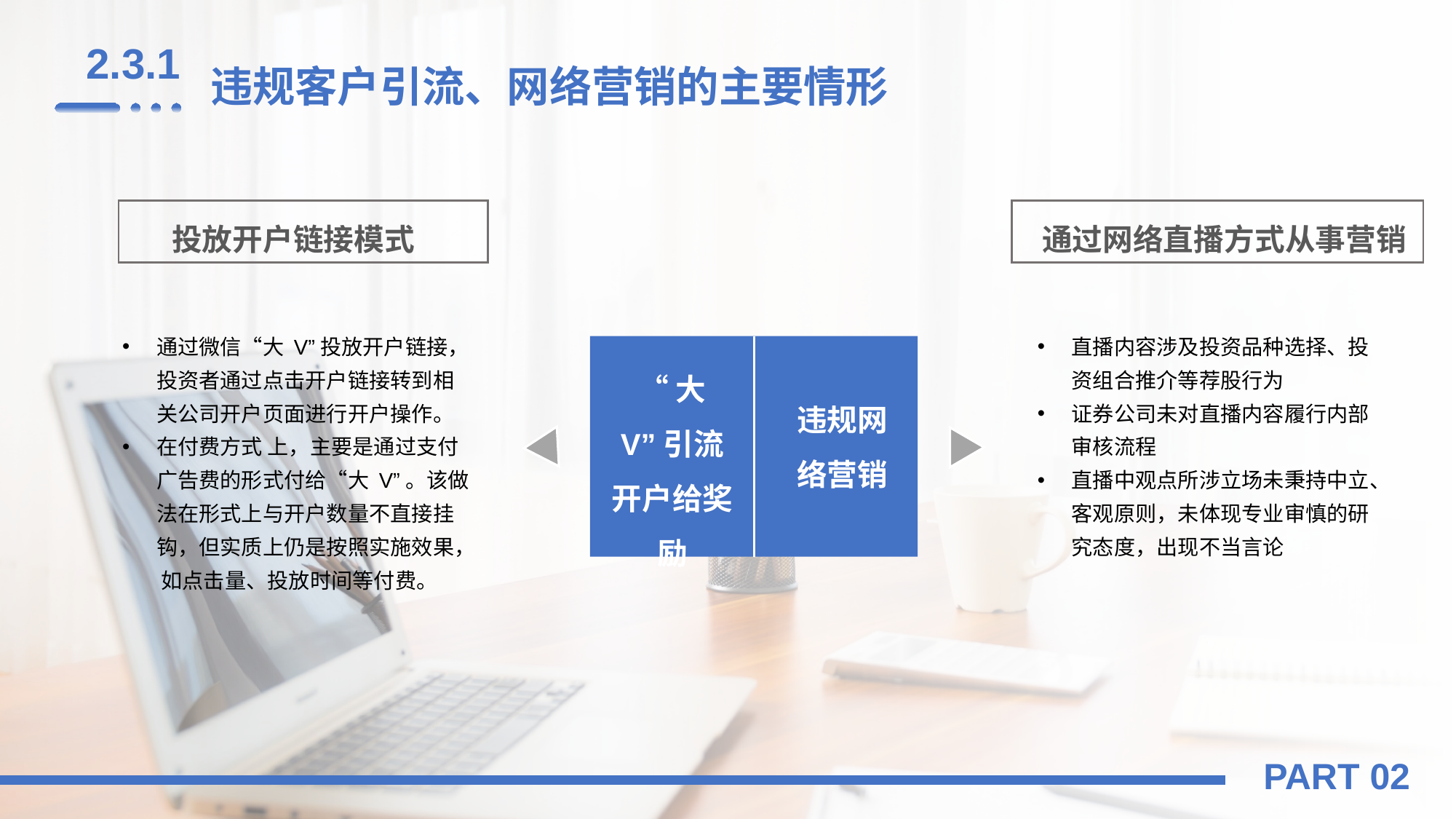

2.3.1
 违规客户引流、网络营销的主要情形

投放开户链接模式

通过网络直播方式从事营销
通过微信“大 V”投放开户链接，投资者通过点击开户链接转到相关公司开户页面进行开户操作。
在付费方式 上，主要是通过支付广告费的形式付给“大 V”。该做法在形式上与开户数量不直接挂钩，但实质上仍是按照实施效果， 如点击量、投放时间等付费。
直播内容涉及投资品种选择、投资组合推介等荐股行为
证券公司未对直播内容履行内部审核流程
直播中观点所涉立场未秉持中立、客观原则，未体现专业审慎的研究态度，出现不当言论

“大 V”引流开户给奖励
违规网络营销

PART 02